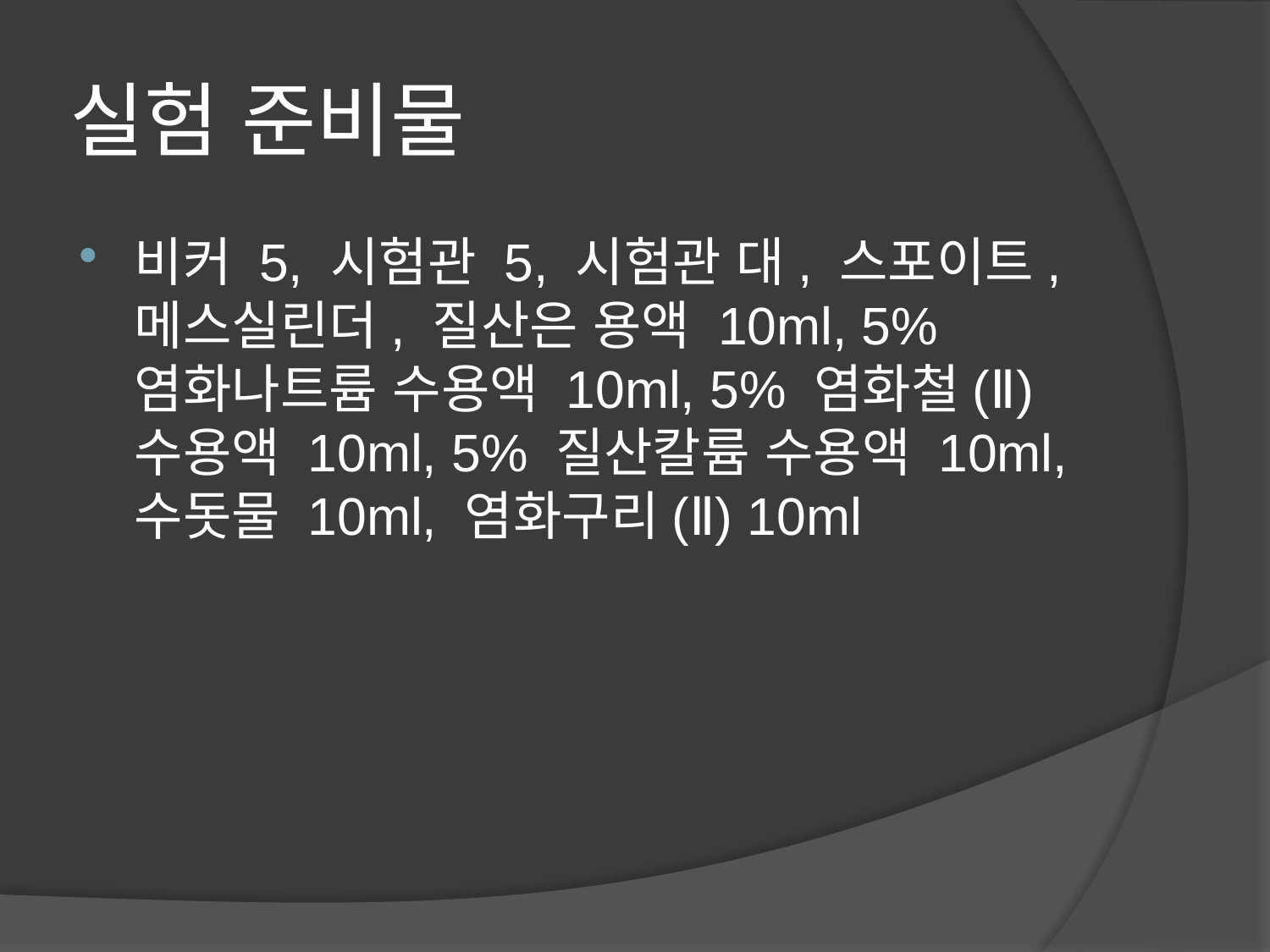

# 실험 준비물
비커 5, 시험관 5, 시험관 대, 스포이트, 메스실린더, 질산은 용액 10ml, 5% 염화나트륨 수용액 10ml, 5% 염화철(Ⅱ) 수용액 10ml, 5% 질산칼륨 수용액 10ml, 수돗물 10ml, 염화구리(Ⅱ) 10ml